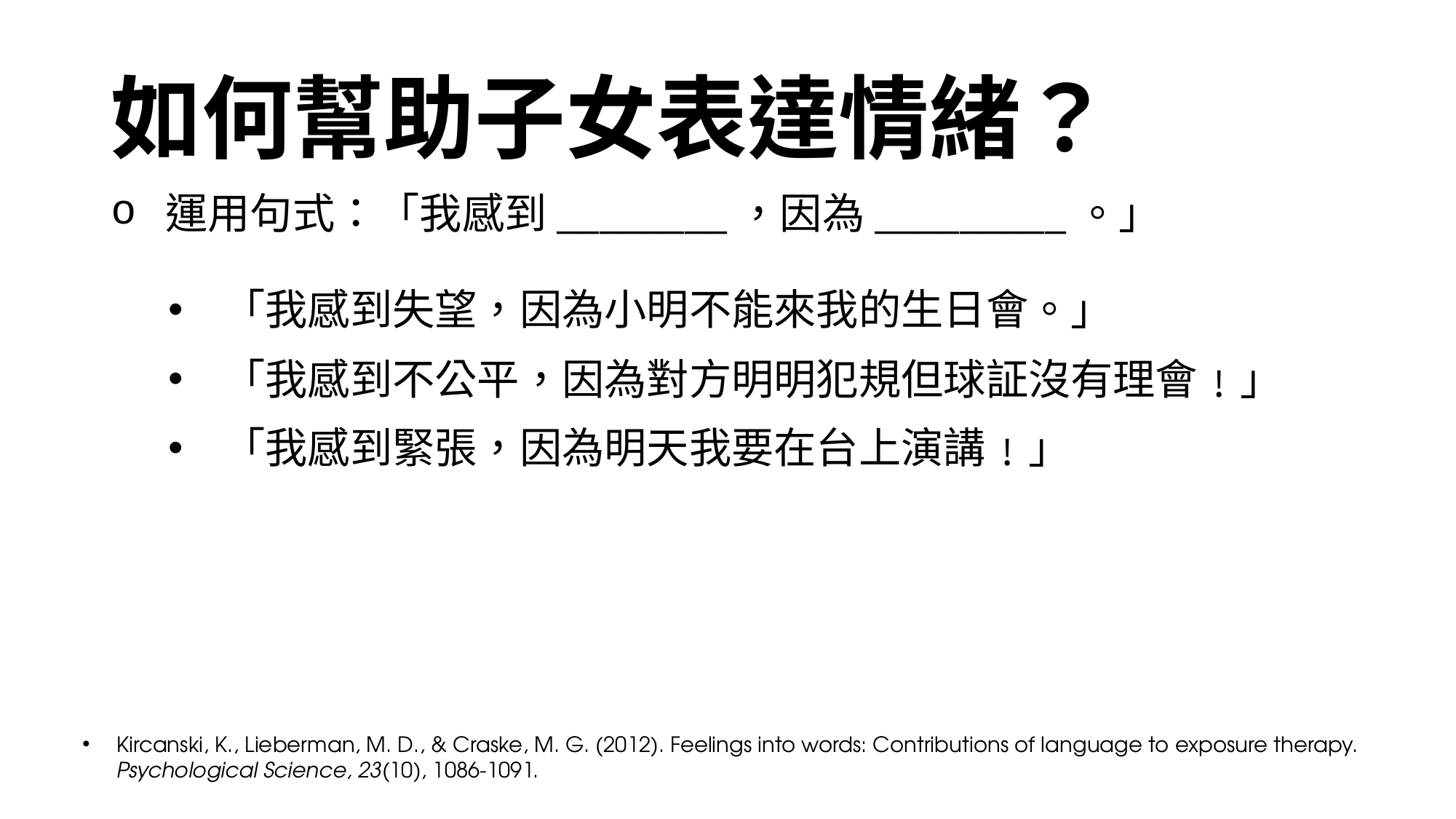

# 如何幫助子女表達情緒？
運用句式：「我感到________，因為_________。」

「我感到失望，因為小明不能來我的生日會。」

「我感到不公平，因為對方明明犯規但球証沒有理會﹗」

「我感到緊張，因為明天我要在台上演講﹗」

Kircanski, K., Lieberman, M. D., & Craske, M. G. (2012). Feelings into words: Contributions of language to exposure therapy. Psychological Science, 23(10), 1086-1091.